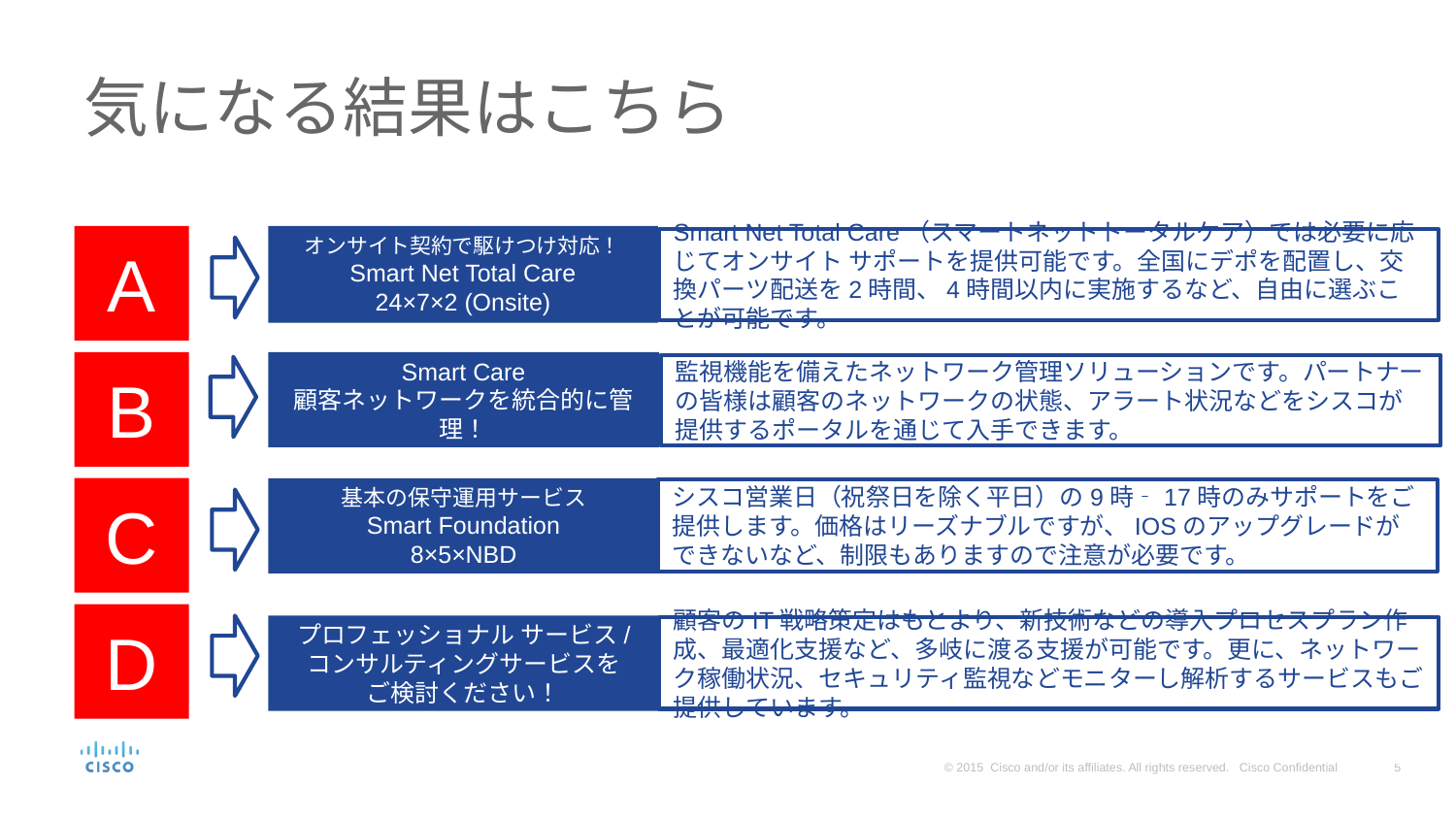

# 気になる結果はこちら
A
オンサイト契約で駆けつけ対応！
Smart Net Total Care
24×7×2 (Onsite)
Smart Net Total Care（スマートネットトータルケア）では必要に応じてオンサイト サポートを提供可能です。全国にデポを配置し、交換パーツ配送を2時間、4時間以内に実施するなど、自由に選ぶことが可能です。

B
Smart Care
顧客ネットワークを統合的に管理！
監視機能を備えたネットワーク管理ソリューションです。パートナーの皆様は顧客のネットワークの状態、アラート状況などをシスコが提供するポータルを通じて入手できます。

C
基本の保守運用サービス
Smart Foundation
8×5×NBD
シスコ営業日（祝祭日を除く平日）の9時‐17時のみサポートをご提供します。価格はリーズナブルですが、IOSのアップグレードができないなど、制限もありますので注意が必要です。

D

プロフェッショナル サービス/
コンサルティングサービスを
ご検討ください！
顧客のIT戦略策定はもとより、新技術などの導入プロセスプラン作成、最適化支援など、多岐に渡る支援が可能です。更に、ネットワーク稼働状況、セキュリティ監視などモニターし解析するサービスもご提供しています。